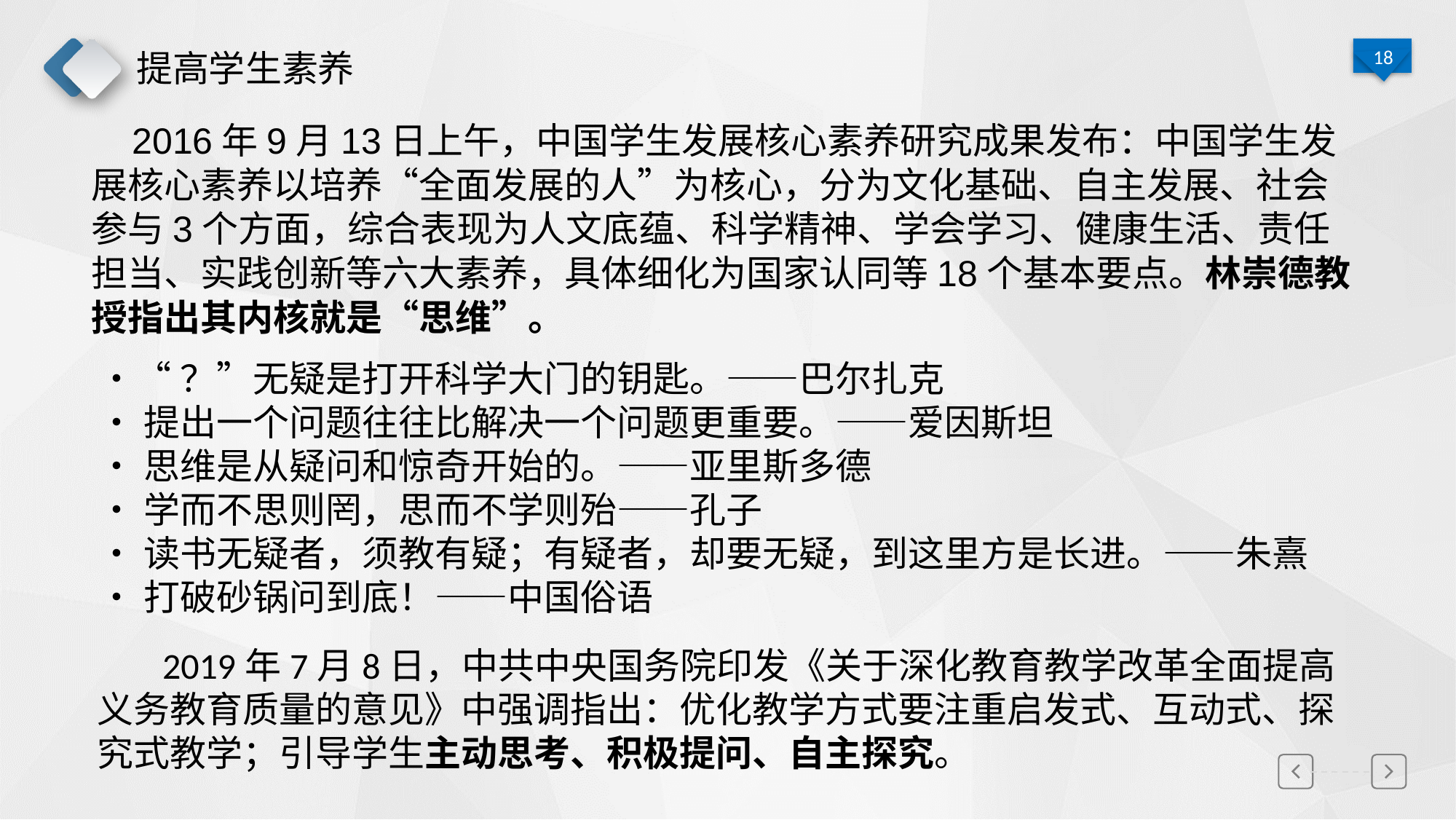

# 提高学生素养
    2016年9月13日上午，中国学生发展核心素养研究成果发布：中国学生发展核心素养以培养“全面发展的人”为核心，分为文化基础、自主发展、社会参与3个方面，综合表现为人文底蕴、科学精神、学会学习、健康生活、责任担当、实践创新等六大素养，具体细化为国家认同等18个基本要点。林崇德教授指出其内核就是“思维”。
•“？”无疑是打开科学大门的钥匙。——巴尔扎克
•提出一个问题往往比解决一个问题更重要。——爱因斯坦
•思维是从疑问和惊奇开始的。——亚里斯多德
•学而不思则罔，思而不学则殆——孔子
•读书无疑者，须教有疑；有疑者，却要无疑，到这里方是长进。——朱熹
•打破砂锅问到底！——中国俗语
        2019年7月8日，中共中央国务院印发《关于深化教育教学改革全面提高义务教育质量的意见》中强调指出：优化教学方式要注重启发式、互动式、探究式教学；引导学生主动思考、积极提问、自主探究。
延迟符